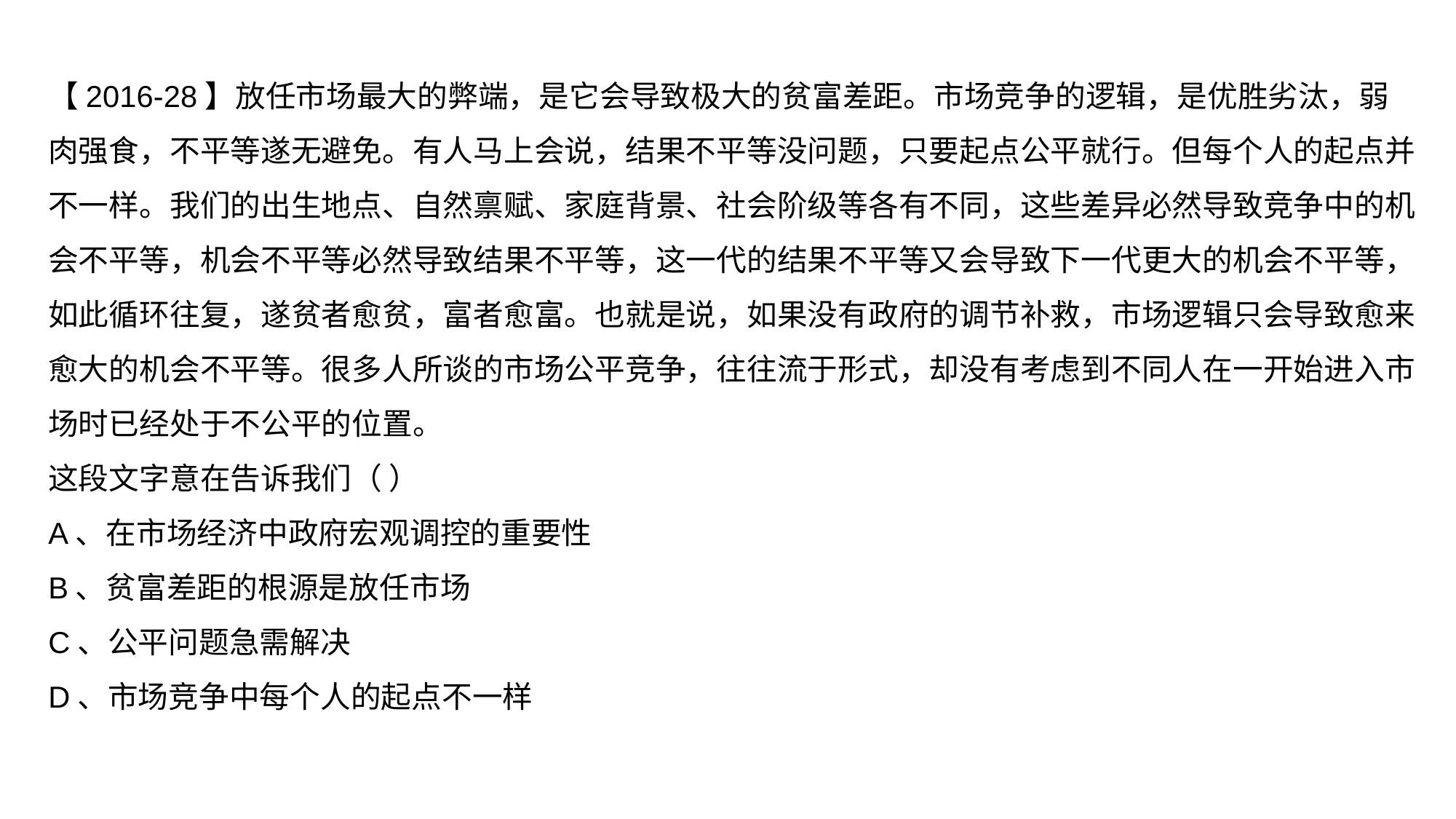

【2016-28】放任市场最大的弊端，是它会导致极大的贫富差距。市场竞争的逻辑，是优胜劣汰，弱肉强食，不平等遂无避免。有人马上会说，结果不平等没问题，只要起点公平就行。但每个人的起点并不一样。我们的出生地点、自然禀赋、家庭背景、社会阶级等各有不同，这些差异必然导致竞争中的机会不平等，机会不平等必然导致结果不平等，这一代的结果不平等又会导致下一代更大的机会不平等，如此循环往复，遂贫者愈贫，富者愈富。也就是说，如果没有政府的调节补救，市场逻辑只会导致愈来愈大的机会不平等。很多人所谈的市场公平竞争，往往流于形式，却没有考虑到不同人在一开始进入市场时已经处于不公平的位置。
这段文字意在告诉我们（ ）
A、在市场经济中政府宏观调控的重要性
B、贫富差距的根源是放任市场
C、公平问题急需解决
D、市场竞争中每个人的起点不一样